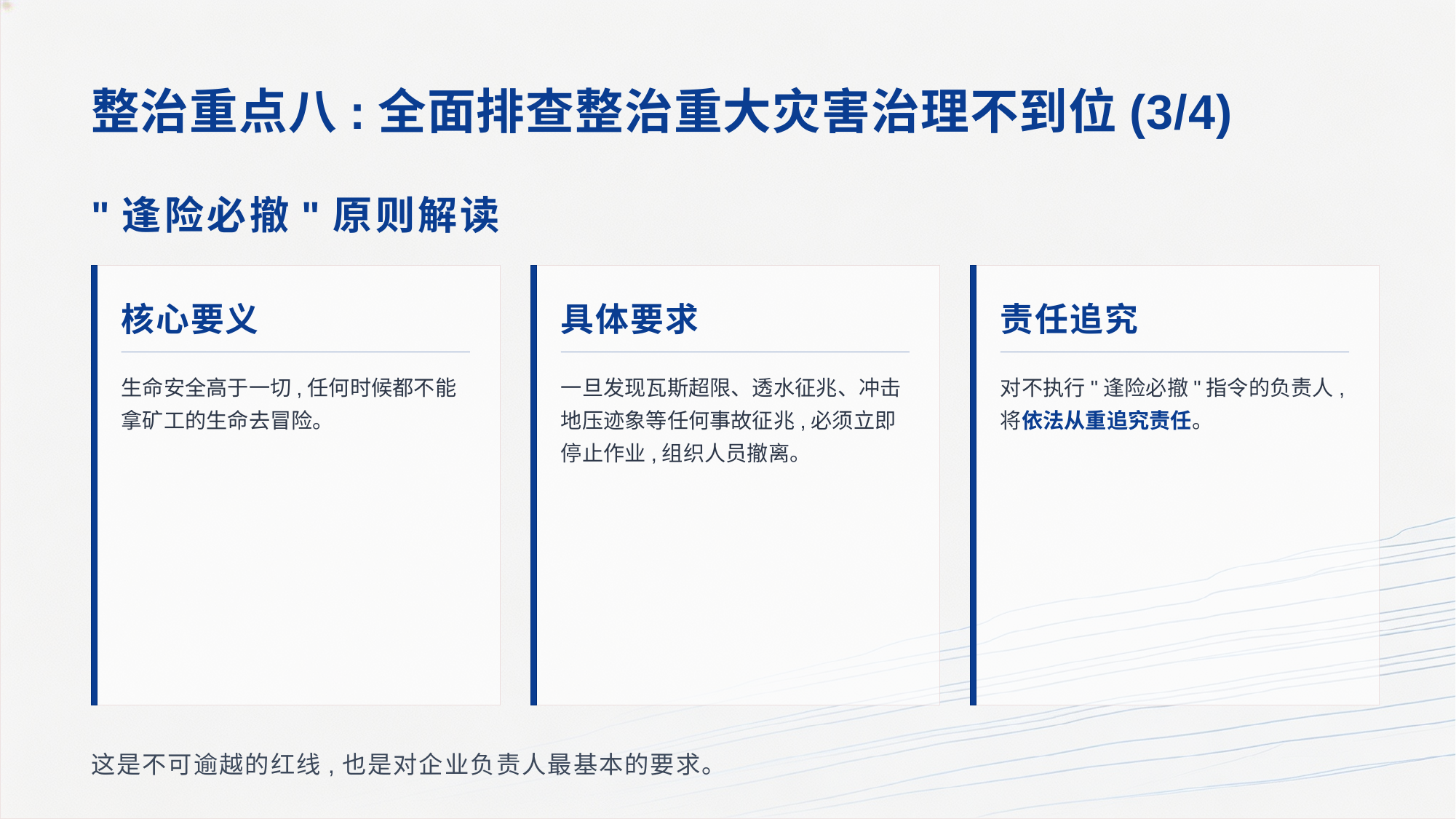

整治重点八:全面排查整治重大灾害治理不到位(3/4)
"逢险必撤"原则解读

核心要义
具体要求
责任追究
生命安全高于一切,任何时候都不能拿矿工的生命去冒险。
一旦发现瓦斯超限、透水征兆、冲击地压迹象等任何事故征兆,必须立即停止作业,组织人员撤离。
对不执行"逢险必撤"指令的负责人,将依法从重追究责任。
这是不可逾越的红线,也是对企业负责人最基本的要求。